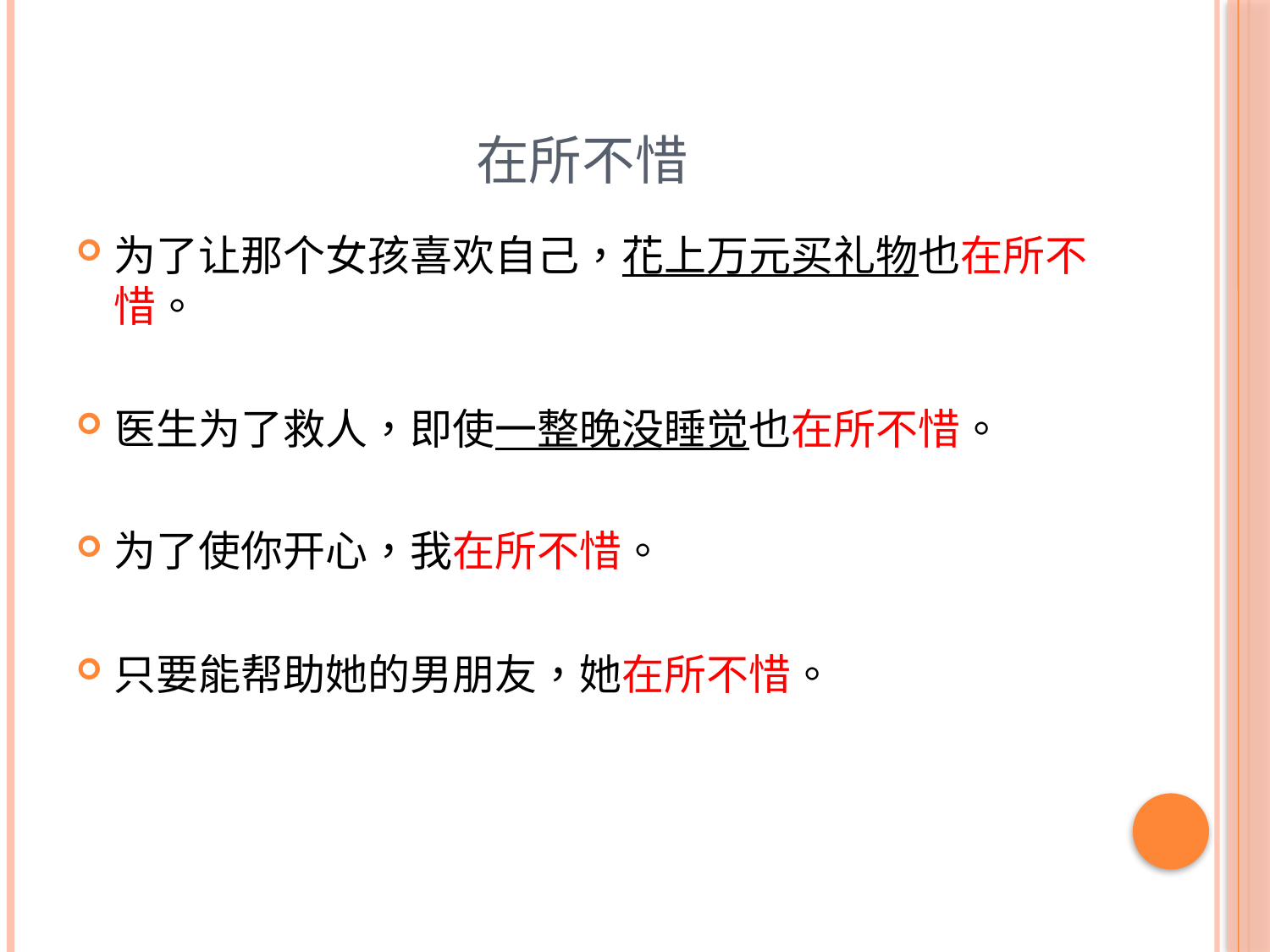

# 在所不惜
为了让那个女孩喜欢自己，花上万元买礼物也在所不惜。

医生为了救人，即使一整晚没睡觉也在所不惜。

为了使你开心，我在所不惜。

只要能帮助她的男朋友，她在所不惜。